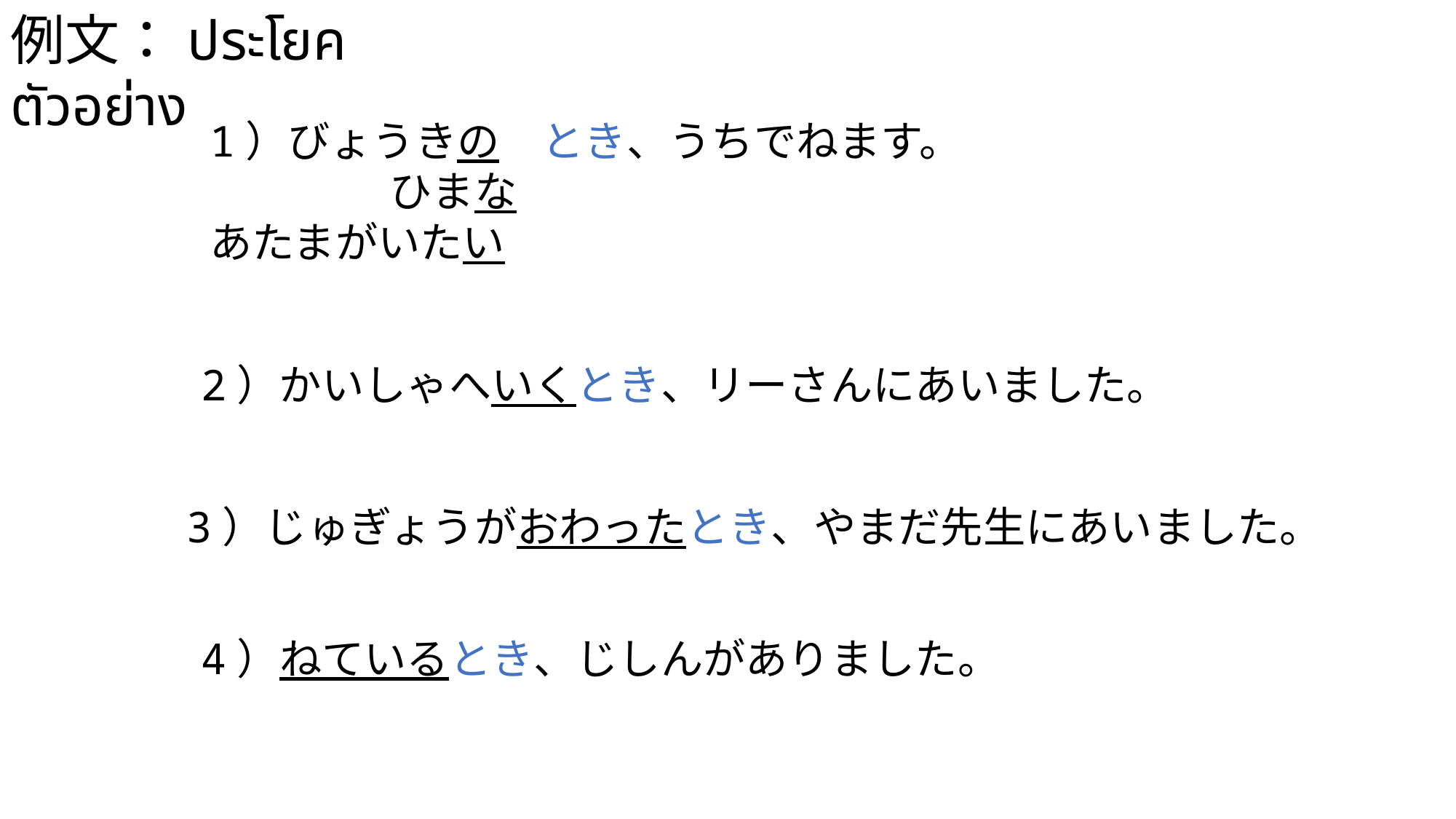

例文：ประโยคตัวอย่าง
1）びょうきの　とき、うちでねます。
         　　ひまな
あたまがいたい
2）かいしゃへいくとき、リーさんにあいました。
3）じゅぎょうがおわったとき、やまだ先生にあいました。
4）ねているとき、じしんがありました。